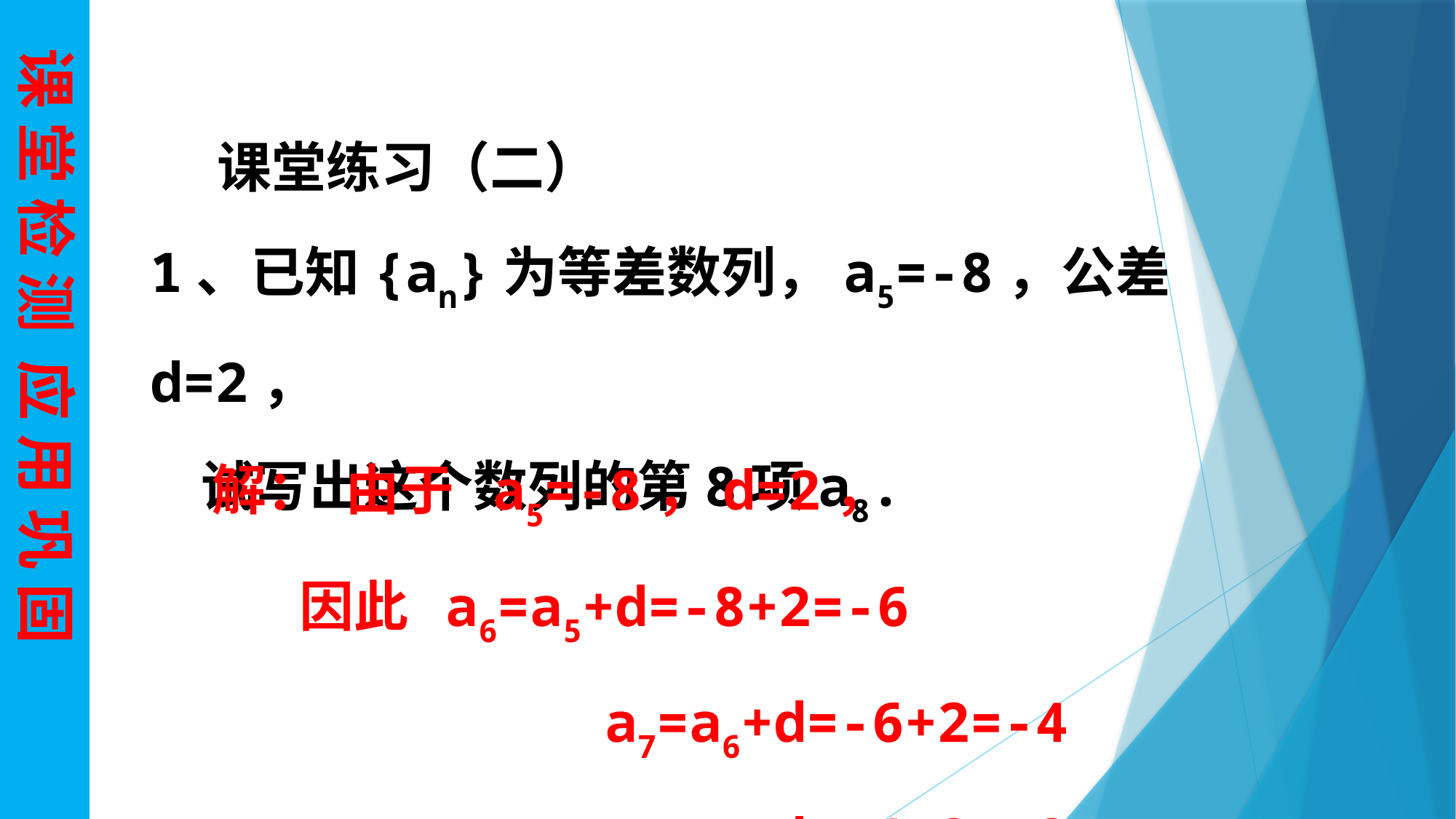

课 堂 检 测  应 用 巩 固
     课堂练习（二）
1、已知{an}为等差数列，a5=-8，公差d=2，
   试写出这个数列的第8项a8.

解：  由于  a5=-8，d=2，
      因此  a6=a5+d=-8+2=-6
            a7=a6+d=-6+2=-4
            a8=a7+d=-4+2=-2